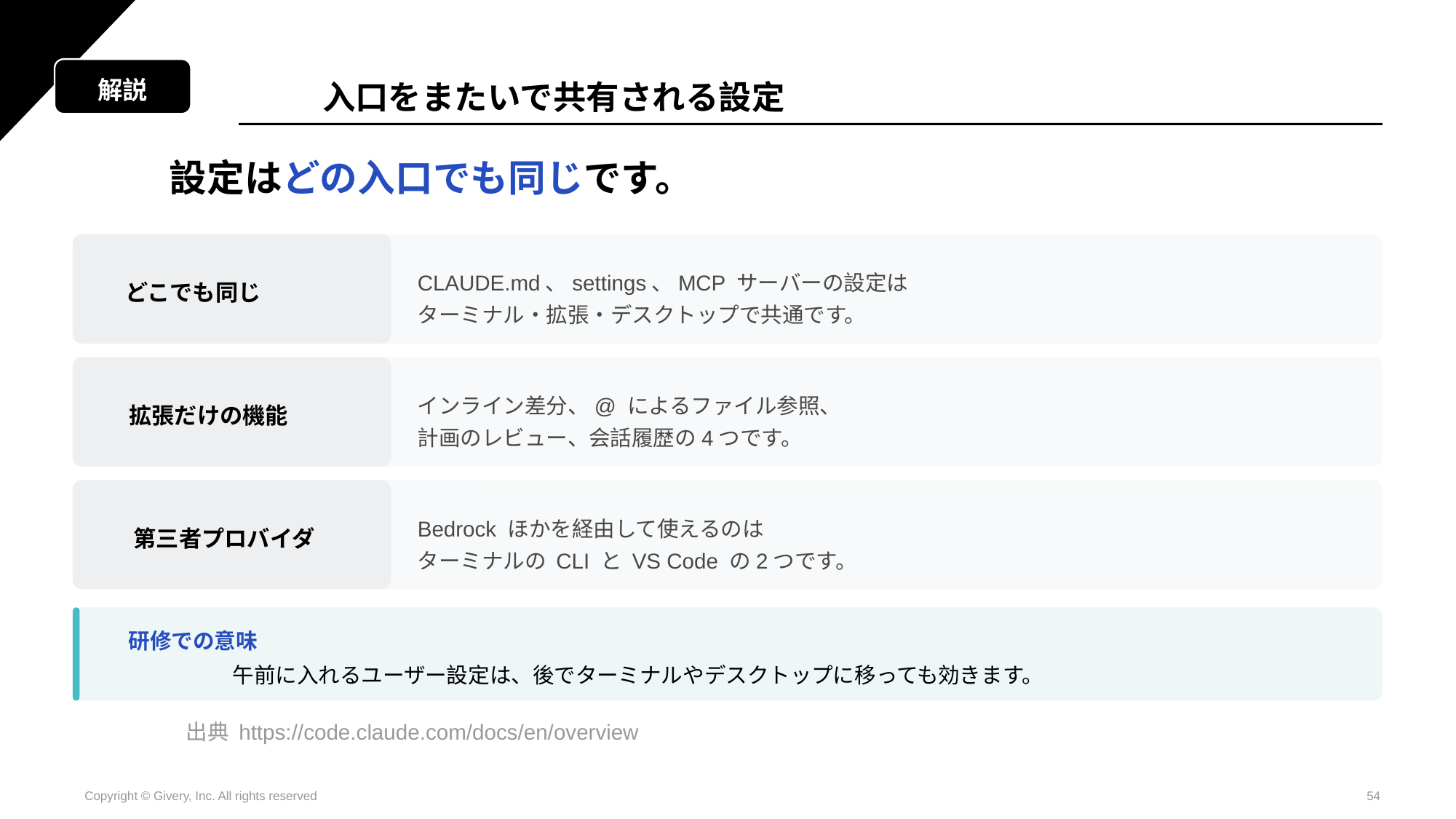

解説
入口をまたいで共有される設定

設定はどの入口でも同じです。

CLAUDE.md、settings、MCP サーバーの設定は
ターミナル・拡張・デスクトップで共通です。
どこでも同じ

インライン差分、@ によるファイル参照、
計画のレビュー、会話履歴の4つです。
拡張だけの機能

Bedrock ほかを経由して使えるのは
ターミナルの CLI と VS Code の2つです。
第三者プロバイダ

研修での意味
午前に入れるユーザー設定は、後でターミナルやデスクトップに移っても効きます。
出典 https://code.claude.com/docs/en/overview
Copyright © Givery, Inc. All rights reserved
54